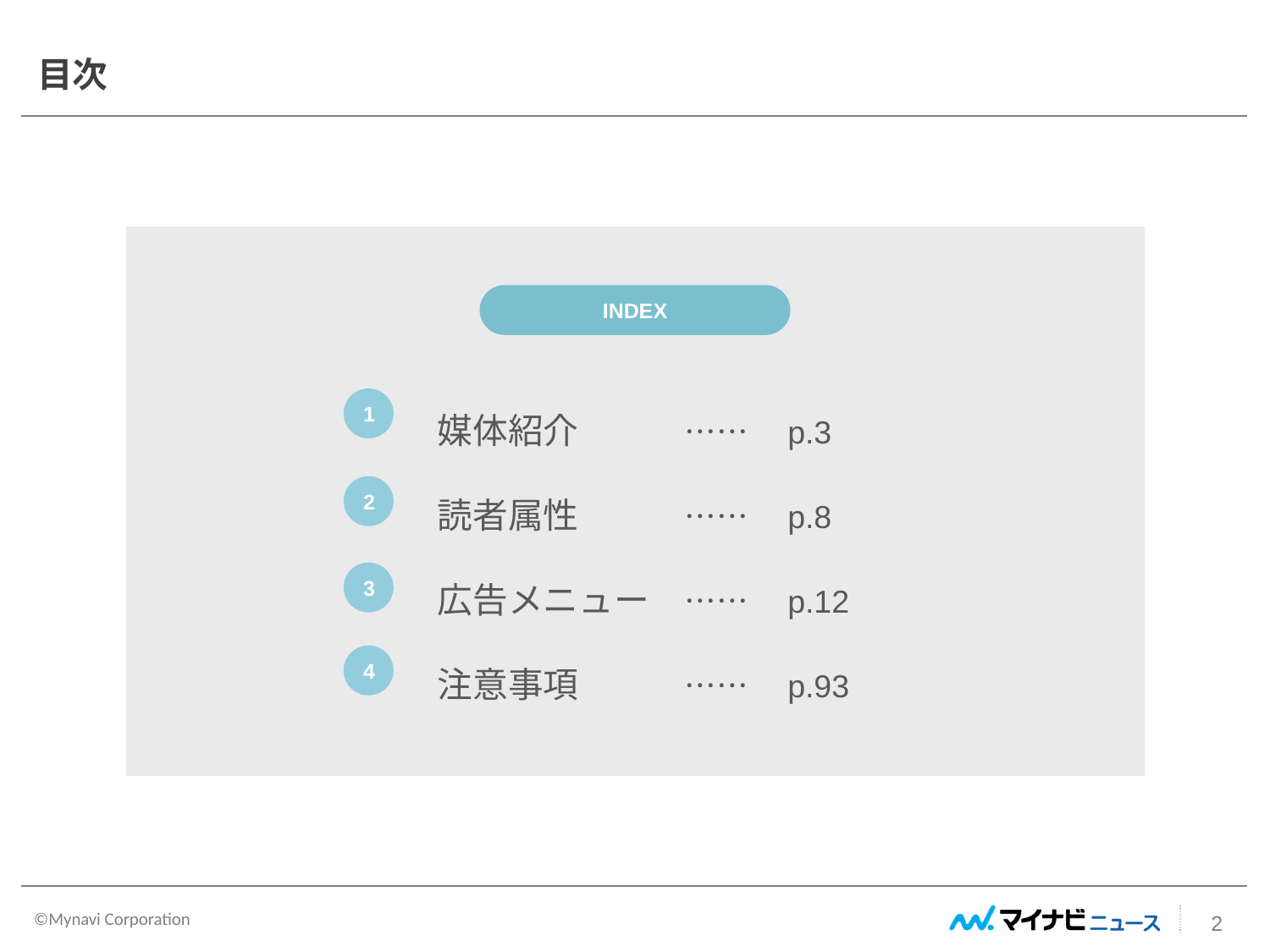

目次

INDEX
媒体紹介　　　……　p.3
読者属性　　　……　p.8
広告メニュー　……　p.12
注意事項　　　……　p.93

1

2

3

4
2